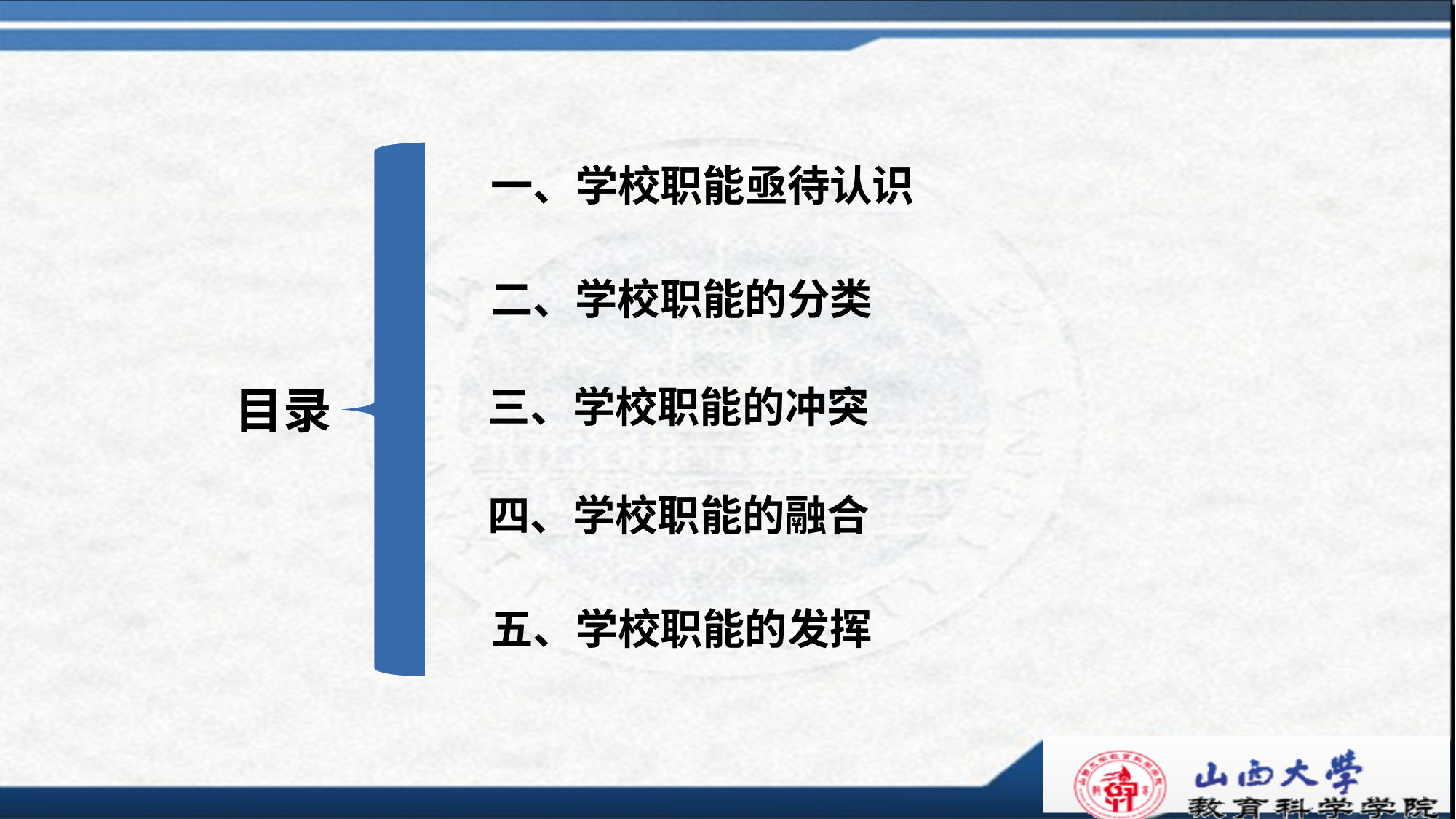

一、学校职能亟待认识

二、学校职能的分类

目录
三、学校职能的冲突
四、学校职能的融合

五、学校职能的发挥